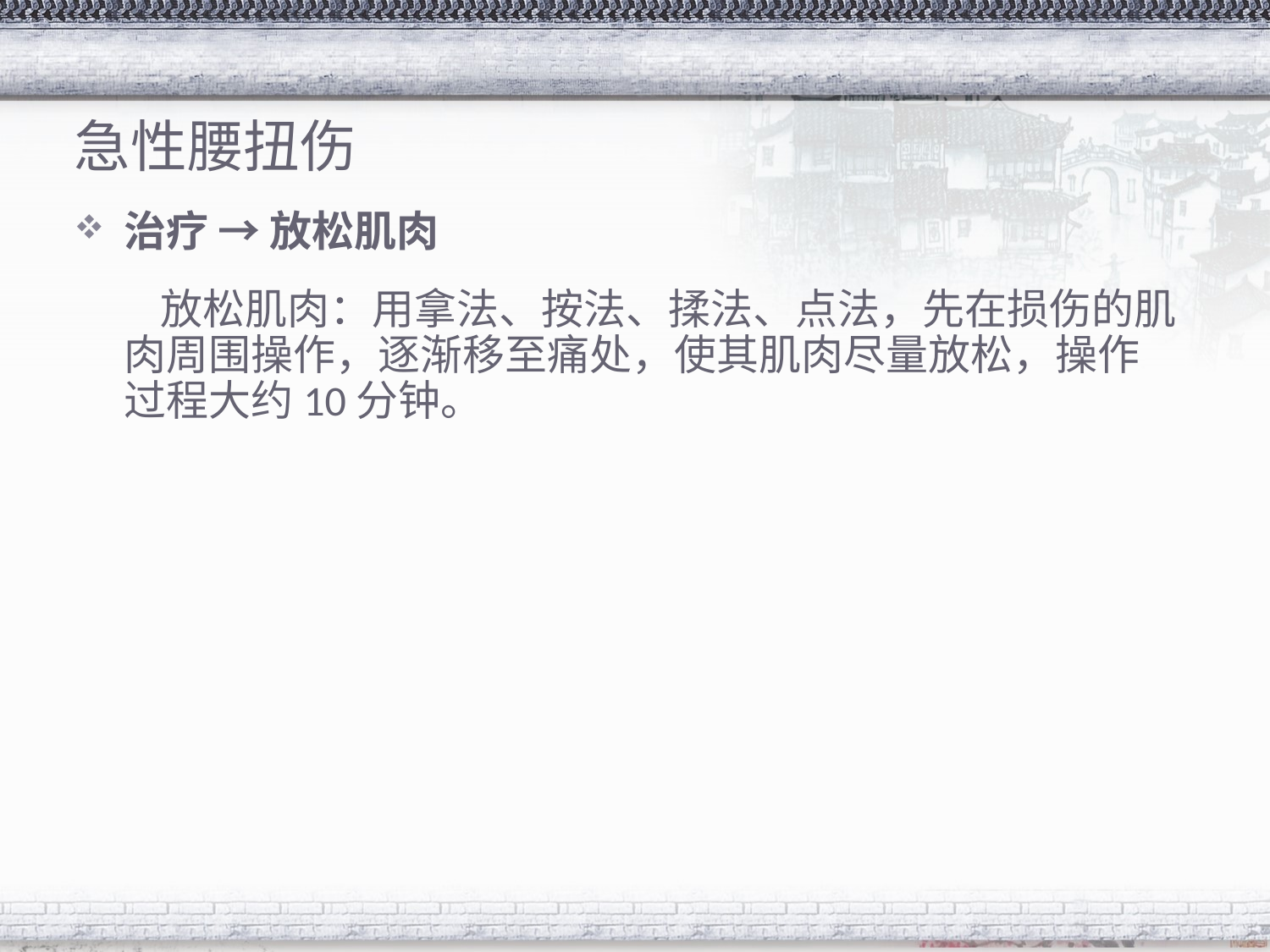

# 急性腰扭伤
治疗 → 放松肌肉
        放松肌肉：用拿法、按法、揉法、点法，先在损伤的肌肉周围操作，逐渐移至痛处，使其肌肉尽量放松，操作过程大约10分钟。